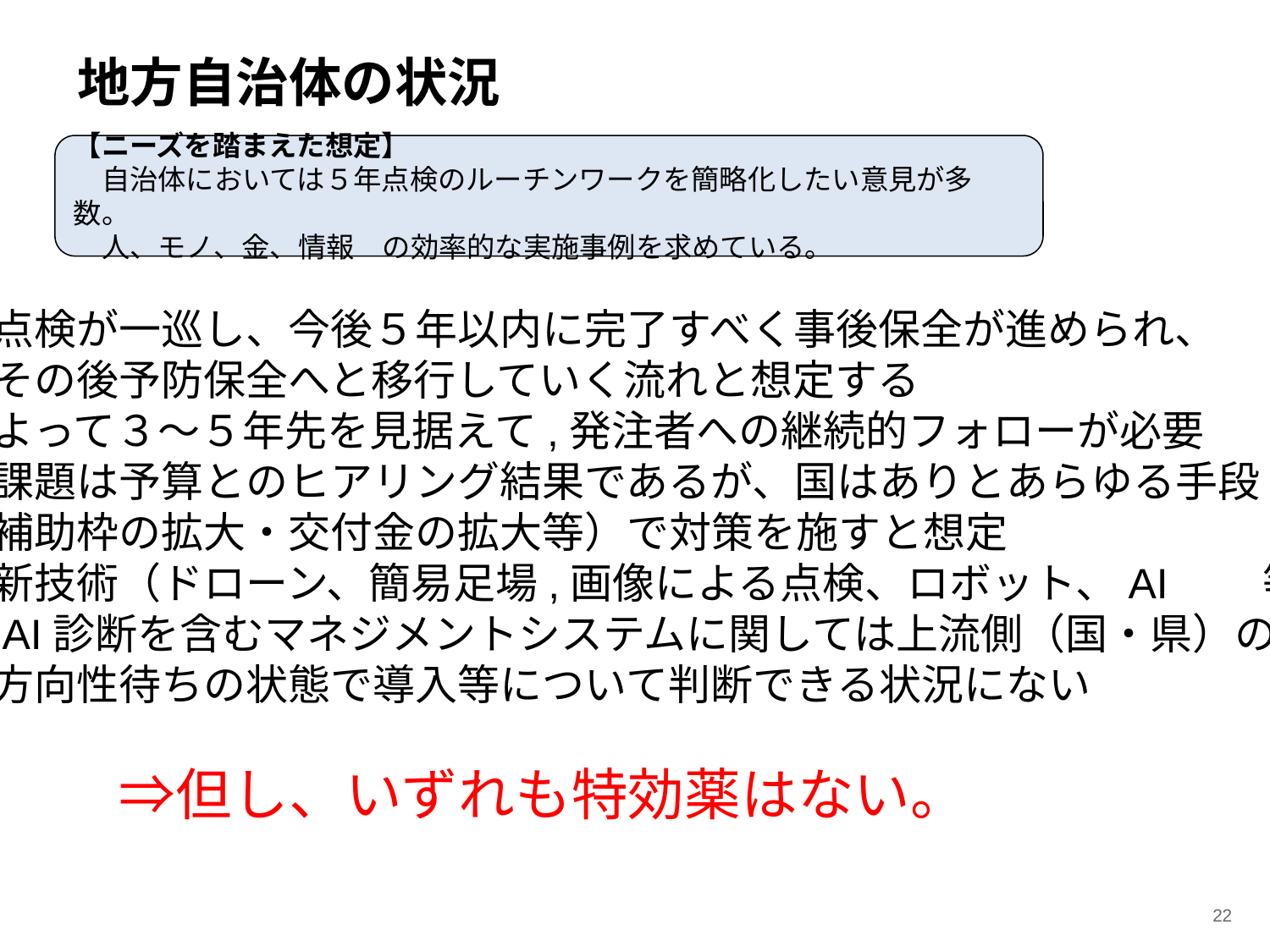

地方自治体の状況
【ニーズを踏まえた想定】
　自治体においては５年点検のルーチンワークを簡略化したい意見が多数。
　人、モノ、金、情報　の効率的な実施事例を求めている。
・点検が一巡し、今後５年以内に完了すべく事後保全が進められ、
　その後予防保全へと移行していく流れと想定する
・よって３～５年先を見据えて,発注者への継続的フォローが必要
・課題は予算とのヒアリング結果であるが、国はありとあらゆる手段
（補助枠の拡大・交付金の拡大等）で対策を施すと想定
・新技術（ドローン、簡易足場,画像による点検、ロボット、AI　　等）
・AI診断を含むマネジメントシステムに関しては上流側（国・県）の
　方向性待ちの状態で導入等について判断できる状況にない

　　　⇒但し、いずれも特効薬はない。
22